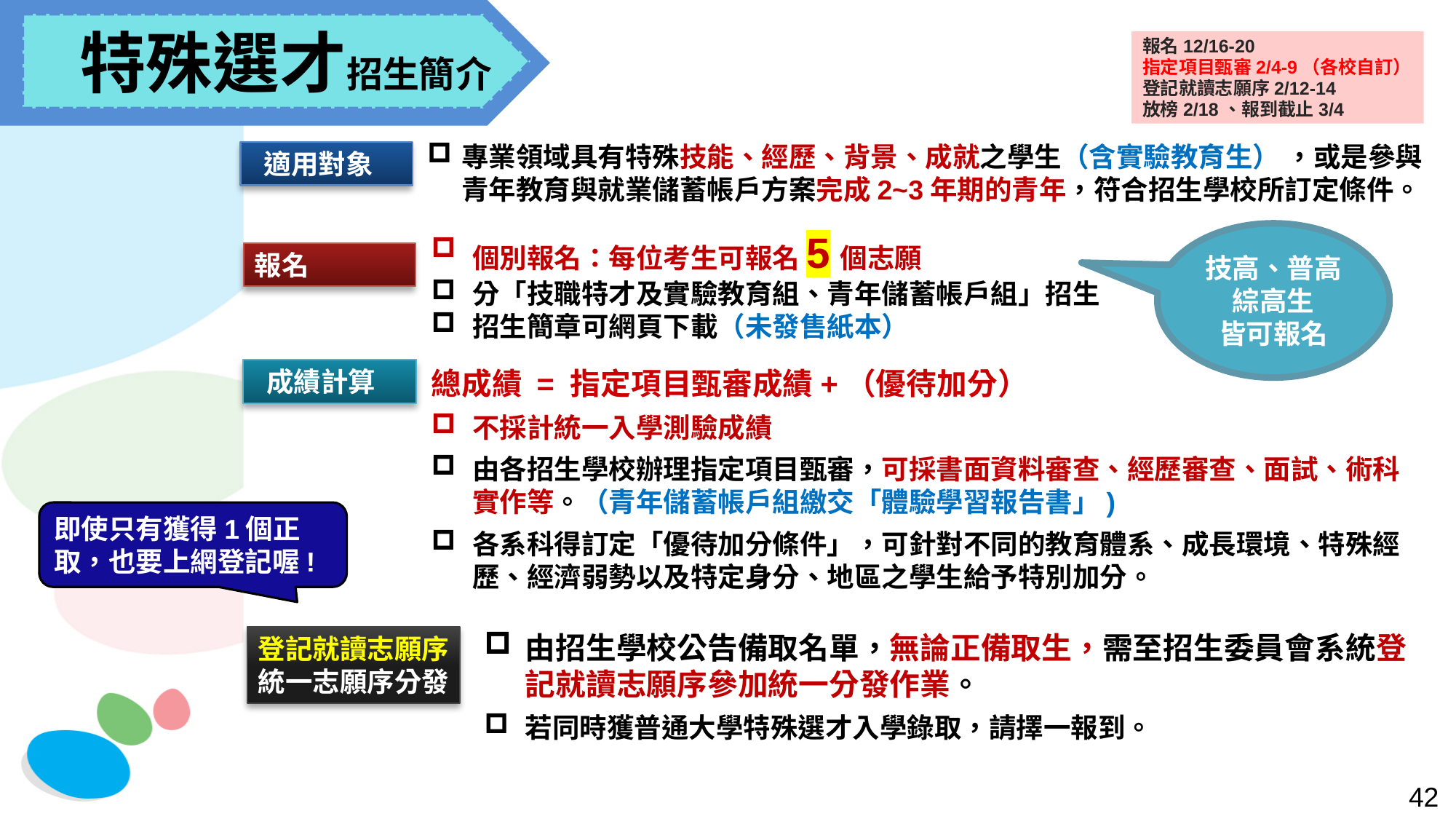

特殊選才招生簡介
報名12/16-20
指定項目甄審2/4-9（各校自訂）
登記就讀志願序2/12-14
放榜2/18、報到截止3/4
專業領域具有特殊技能、經歷、背景、成就之學生（含實驗教育生） ，或是參與青年教育與就業儲蓄帳戶方案完成2~3年期的青年，符合招生學校所訂定條件。
 適用對象
個別報名：每位考生可報名5個志願
分「技職特才及實驗教育組、青年儲蓄帳戶組」招生
招生簡章可網頁下載（未發售紙本）
技高、普高
綜高生
皆可報名
報名
 成績計算
總成績 = 指定項目甄審成績+（優待加分）
不採計統一入學測驗成績
由各招生學校辦理指定項目甄審，可採書面資料審查、經歷審查、面試、術科實作等。（青年儲蓄帳戶組繳交「體驗學習報告書」)
各系科得訂定「優待加分條件」，可針對不同的教育體系、成長環境、特殊經歷、經濟弱勢以及特定身分、地區之學生給予特別加分。

由招生學校公告備取名單，無論正備取生，需至招生委員會系統登記就讀志願序參加統一分發作業。
若同時獲普通大學特殊選才入學錄取，請擇一報到。

即使只有獲得1個正取，也要上網登記喔!
登記就讀志願序
統一志願序分發